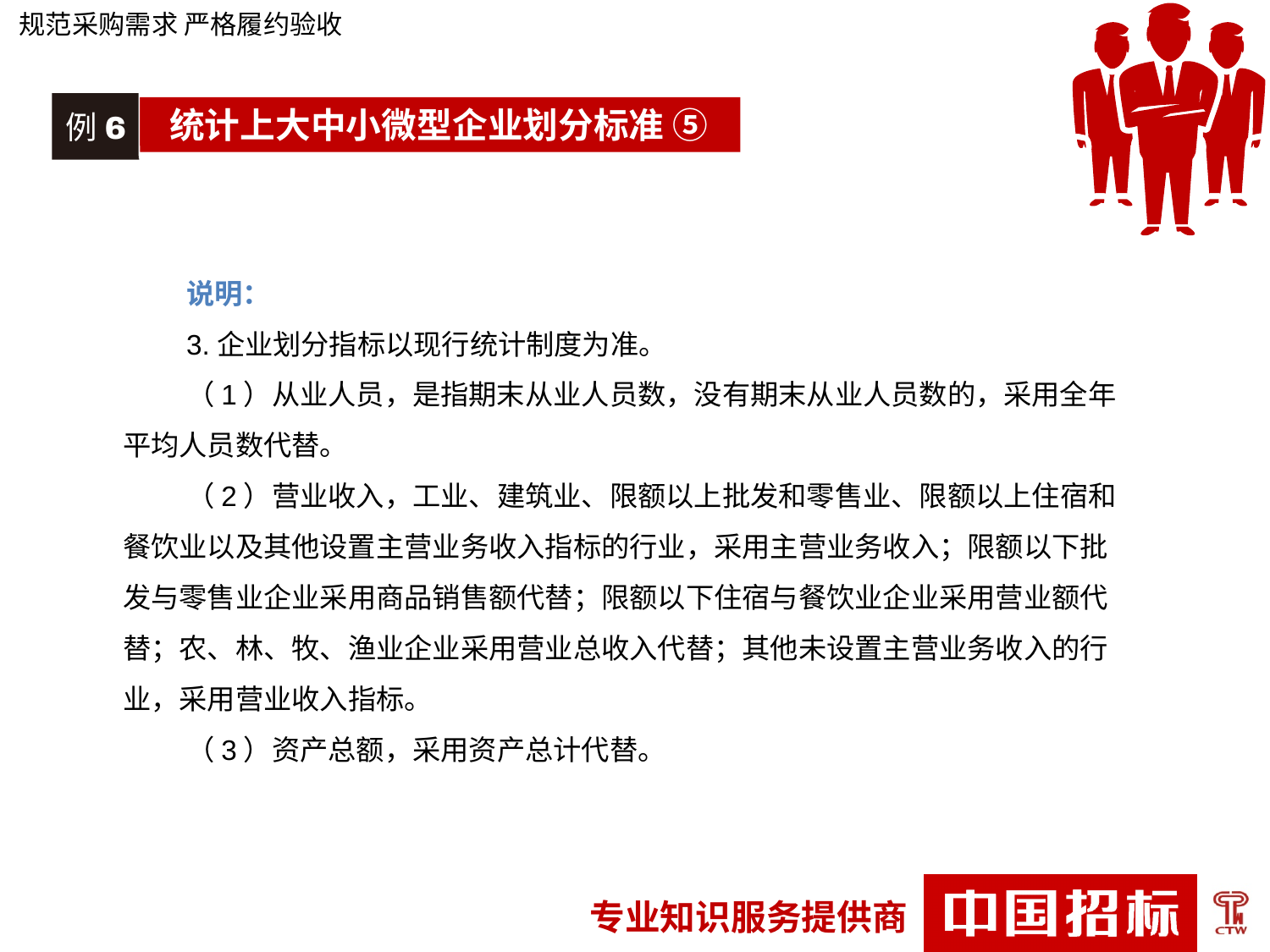

规范采购需求 严格履约验收

例6
统计上大中小微型企业划分标准 ⑤
说明：
3.企业划分指标以现行统计制度为准。
（1）从业人员，是指期末从业人员数，没有期末从业人员数的，采用全年平均人员数代替。
（2）营业收入，工业、建筑业、限额以上批发和零售业、限额以上住宿和餐饮业以及其他设置主营业务收入指标的行业，采用主营业务收入；限额以下批发与零售业企业采用商品销售额代替；限额以下住宿与餐饮业企业采用营业额代替；农、林、牧、渔业企业采用营业总收入代替；其他未设置主营业务收入的行业，采用营业收入指标。
（3）资产总额，采用资产总计代替。